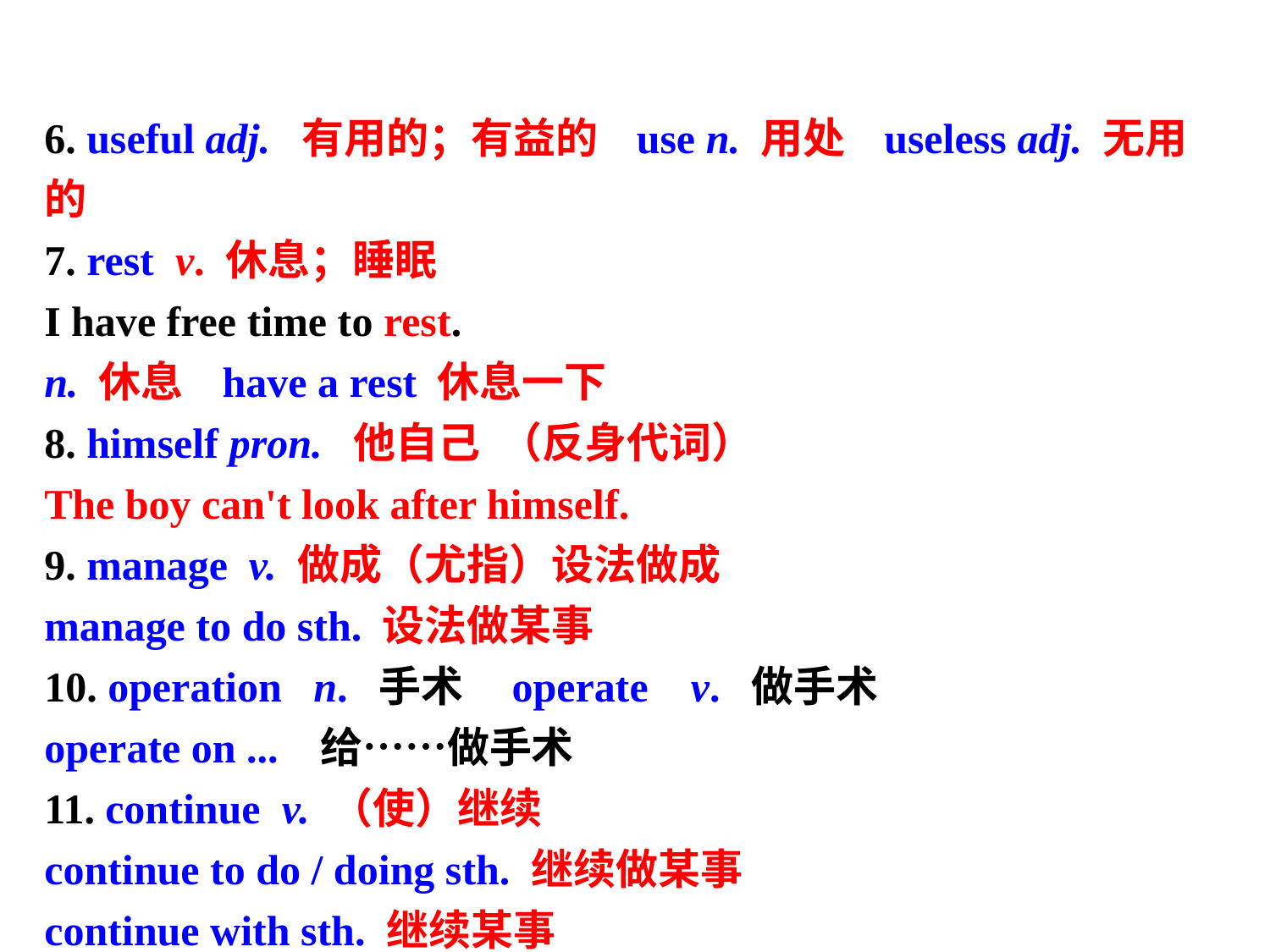

6. useful adj.  有用的；有益的   use n. 用处   useless adj. 无用的
7. rest  v. 休息；睡眠
I have free time to rest.
n. 休息   have a rest 休息一下
8. himself pron.  他自己  （反身代词）
The boy can't look after himself.
9. manage  v. 做成（尤指）设法做成
manage to do sth. 设法做某事
10. operation   n.  手术    operate    v.  做手术
operate on ...   给……做手术
11. continue  v. （使）继续
continue to do / doing sth. 继续做某事
continue with sth. 继续某事